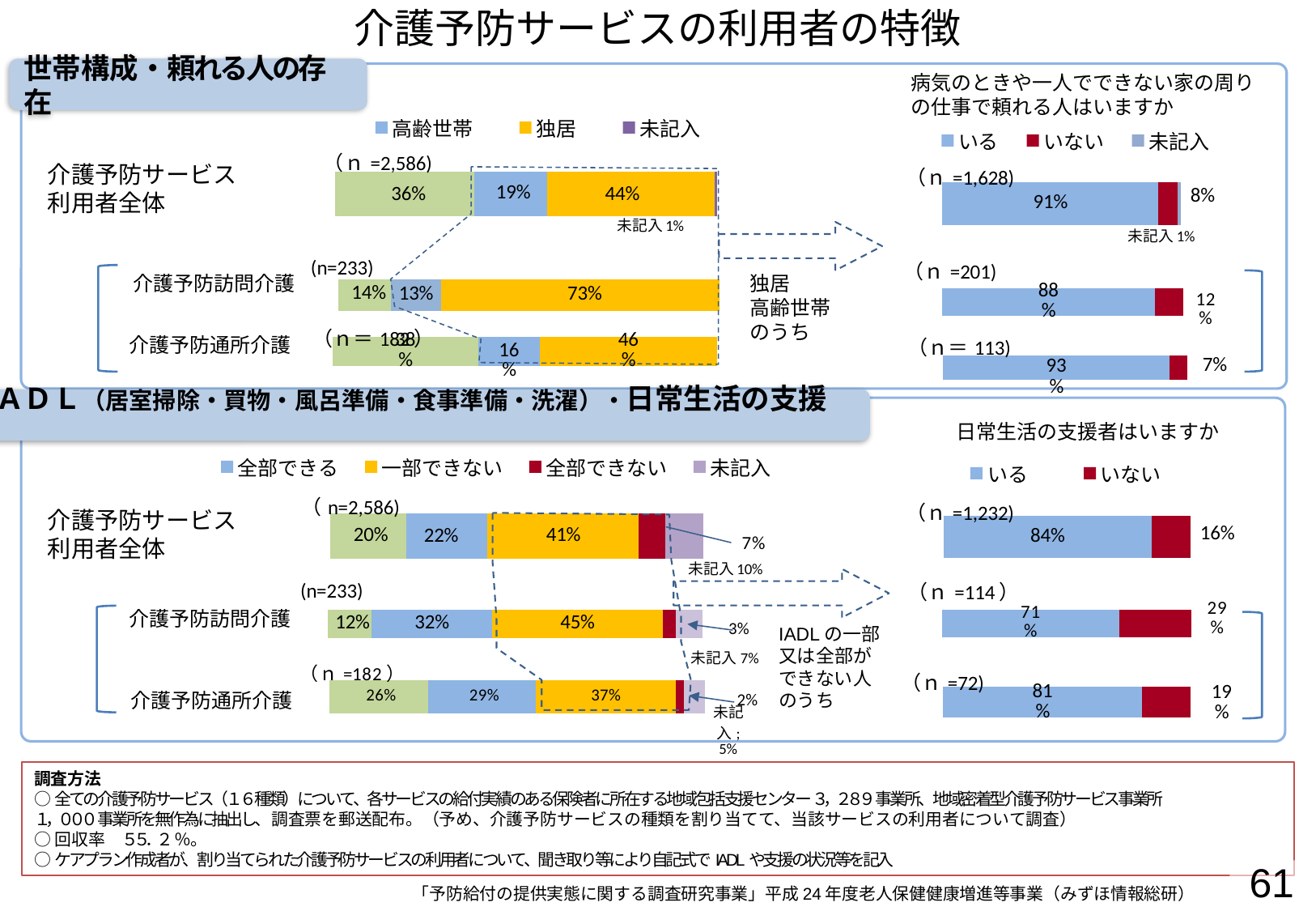

介護予防サービスの利用者の特徴
世帯構成・頼れる人の存在
病気のときや一人でできない家の周りの仕事で頼れる人はいますか

### Chart: （ｎ=1,628)

| Category | いる |  | いない |  |  |  | 未記入 |
|---|---|---|---|---|---|---|---|

### Chart: （ｎ=201)

| Category | いる | いない |
|---|---|---|

### Chart: （ｎ＝113)

| Category | いる | いない |
|---|---|---|

### Chart: （ｎ=2,586)

| Category | その他世帯  | 高齢世帯 | 独居 | 未記入 |
|---|---|---|---|---|

### Chart: (n=233)

| Category | 同居 | 高齢世帯 | 独居 |
|---|---|---|---|

### Chart: （ｎ＝182）

| Category | 同居 | 高齢世帯 | 独居 |
|---|---|---|---|
独居
高齢世帯のうち

日常生活の支援者はいますか

### Chart: （ｎ=1,232)

| Category | いる | いない |
|---|---|---|

### Chart: （n=2,586)

| Category | 行っていない | 全部できる | 一部できない | 全部できない | 未記入 |
|---|---|---|---|---|---|

### Chart: (n=233)

| Category | 行っていない | いずれもできる | 一部ができない | いずれもできない | 未記入 |
|---|---|---|---|---|---|

### Chart: （ｎ=182）

| Category | 行っていない | いずれもできる | 一部ができない | いずれもできない | 未記入 |
|---|---|---|---|---|---|

### Chart: （ｎ=114）

| Category | いる | いない |
|---|---|---|
IADLの一部又は全部ができない人のうち

### Chart: （ｎ=72)

| Category | いる | いない |
|---|---|---|
介護予防サービス利用者全体
介護予防訪問介護
介護予防通所介護

ＩＡＤＬ（居室掃除・買物・風呂準備・食事準備・洗濯）・日常生活の支援者
介護予防サービス利用者全体
介護予防訪問介護
介護予防通所介護

未記入7%
調査方法
○全ての介護予防サービス（１６種類）について、各サービスの給付実績のある保険者に所在する地域包括支援センター３，２８９事業所、地域密着型介護予防サービス事業所
１，０００事業所を無作為に抽出し、調査票を郵送配布。（予め、介護予防サービスの種類を割り当てて、当該サービスの利用者について調査）
○回収率　５５．２％。
○ケアプラン作成者が、割り当てられた介護予防サービスの利用者について、聞き取り等により自記式でIADLや支援の状況等を記入
61
「予防給付の提供実態に関する調査研究事業」平成24年度老人保健健康増進等事業（みずほ情報総研）